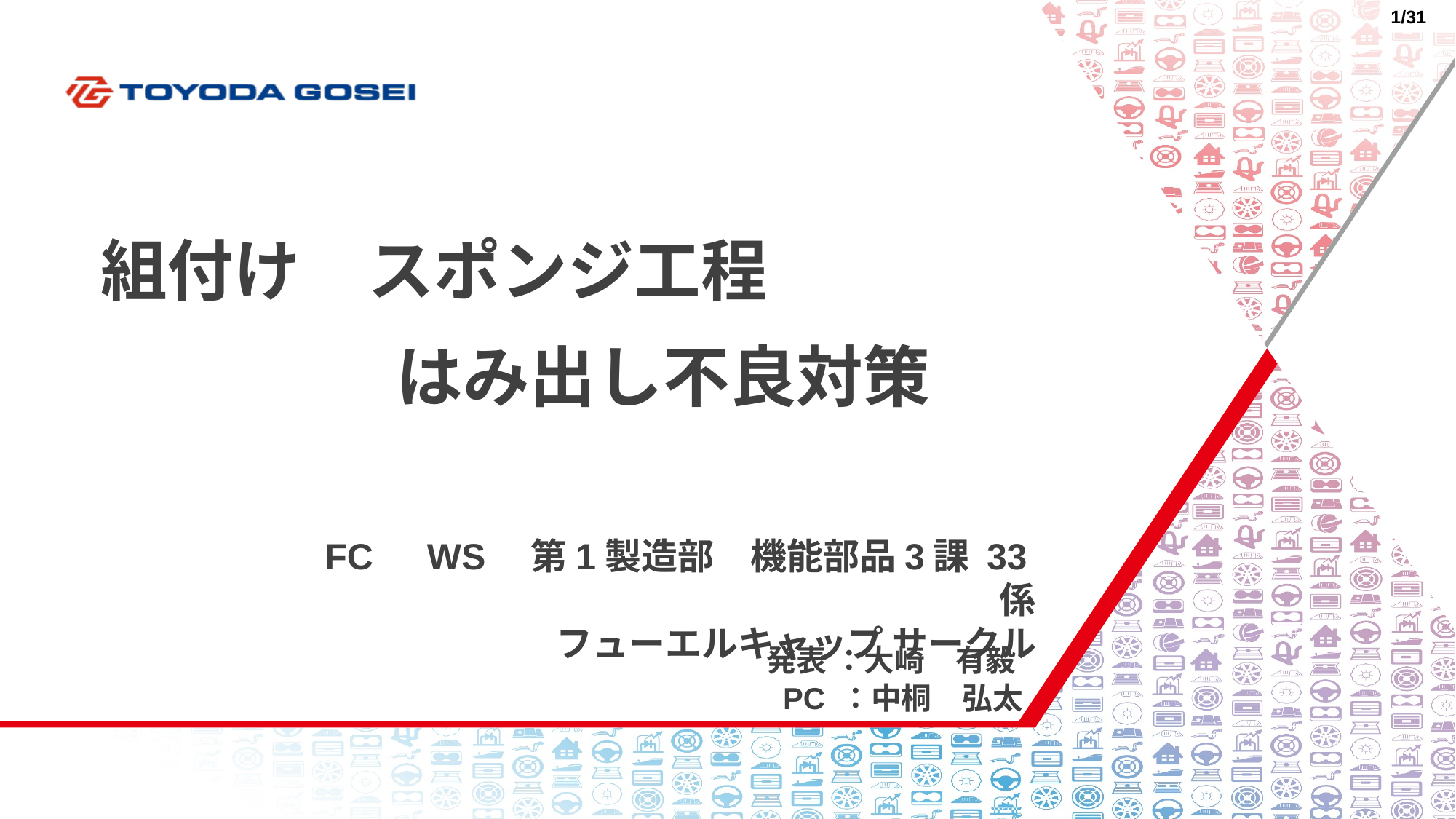

1/31
組付け　スポンジ工程
はみ出し不良対策
FC　WS　第1製造部　機能部品3課 33係
　　　　フューエルキャップ サークル
発表 ：大崎　有毅
PC ：中桐　弘太